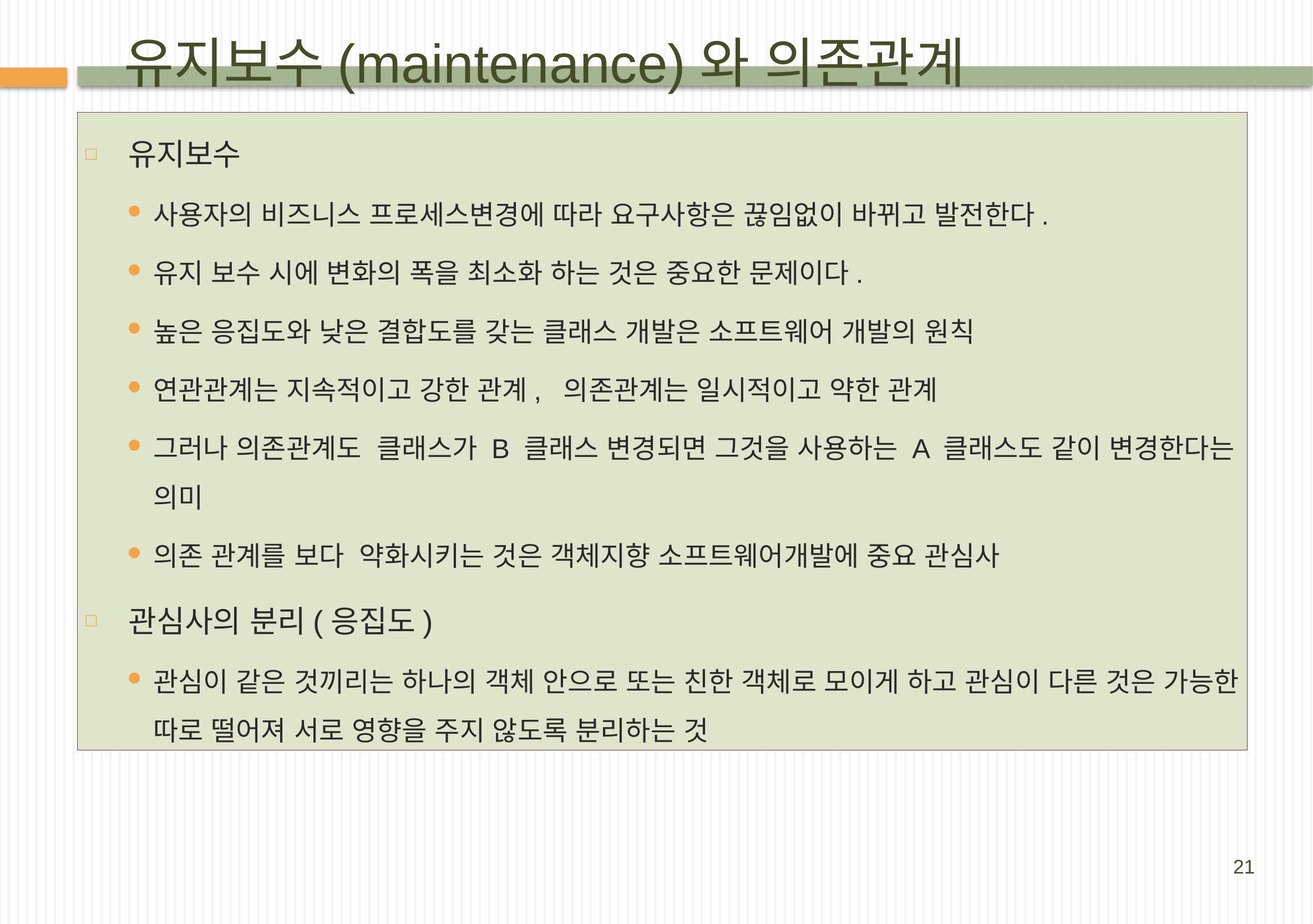

# 유지보수(maintenance)와 의존관계
유지보수
사용자의 비즈니스 프로세스변경에 따라 요구사항은 끊임없이 바뀌고 발전한다.
유지 보수 시에 변화의 폭을 최소화 하는 것은 중요한 문제이다.
높은 응집도와 낮은 결합도를 갖는 클래스 개발은 소프트웨어 개발의 원칙
연관관계는 지속적이고 강한 관계,  의존관계는 일시적이고 약한 관계
그러나 의존관계도  클래스가 B 클래스 변경되면 그것을 사용하는 A 클래스도 같이 변경한다는 의미
의존 관계를 보다  약화시키는 것은 객체지향 소프트웨어개발에 중요 관심사
관심사의 분리(응집도)
관심이 같은 것끼리는 하나의 객체 안으로 또는 친한 객체로 모이게 하고 관심이 다른 것은 가능한 따로 떨어져 서로 영향을 주지 않도록 분리하는 것
21